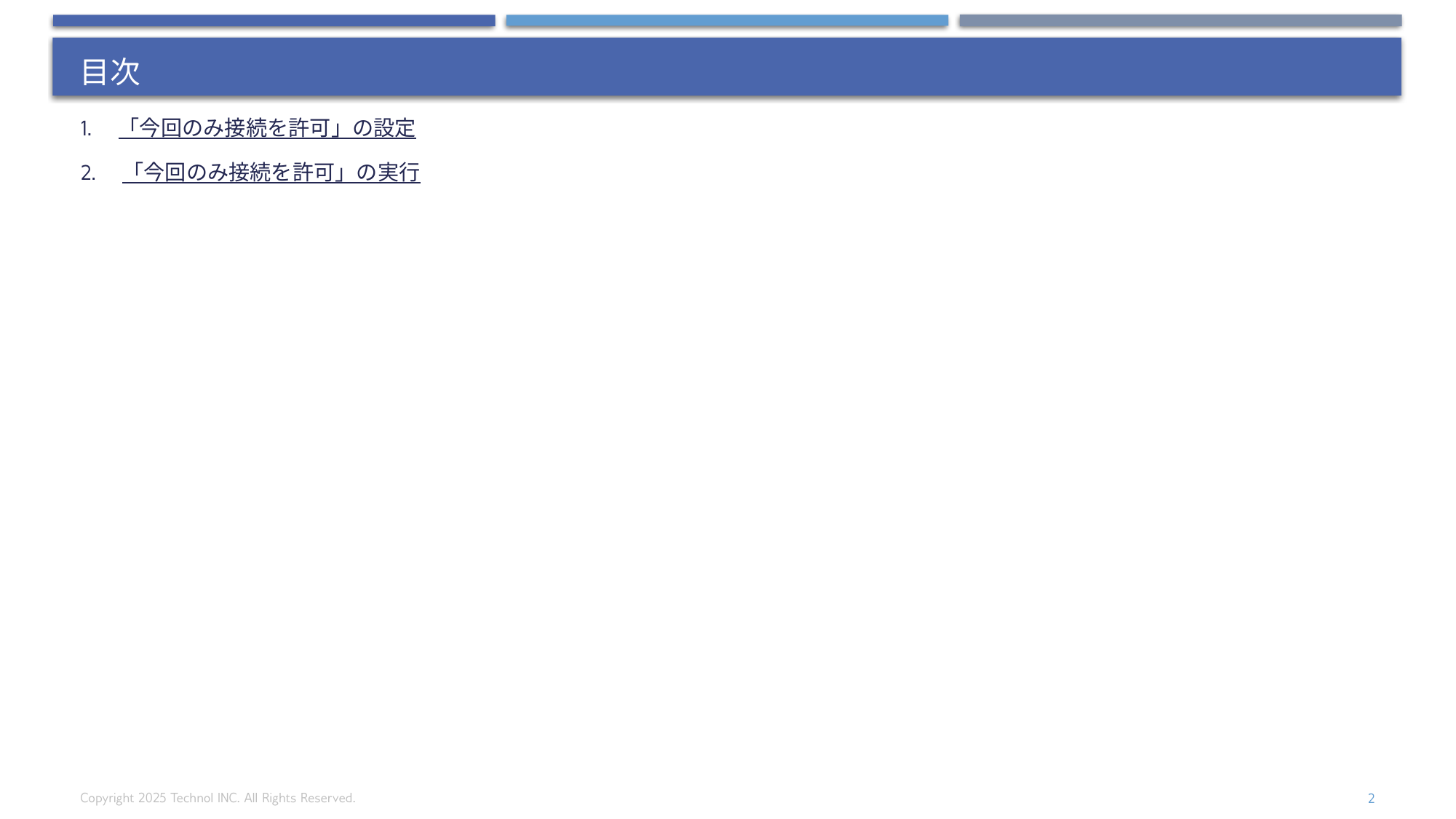

# 目次
1.　「今回のみ接続を許可」の設定
2.　「今回のみ接続を許可」の実行
Copyright 2025 Technol INC. All Rights Reserved.
2